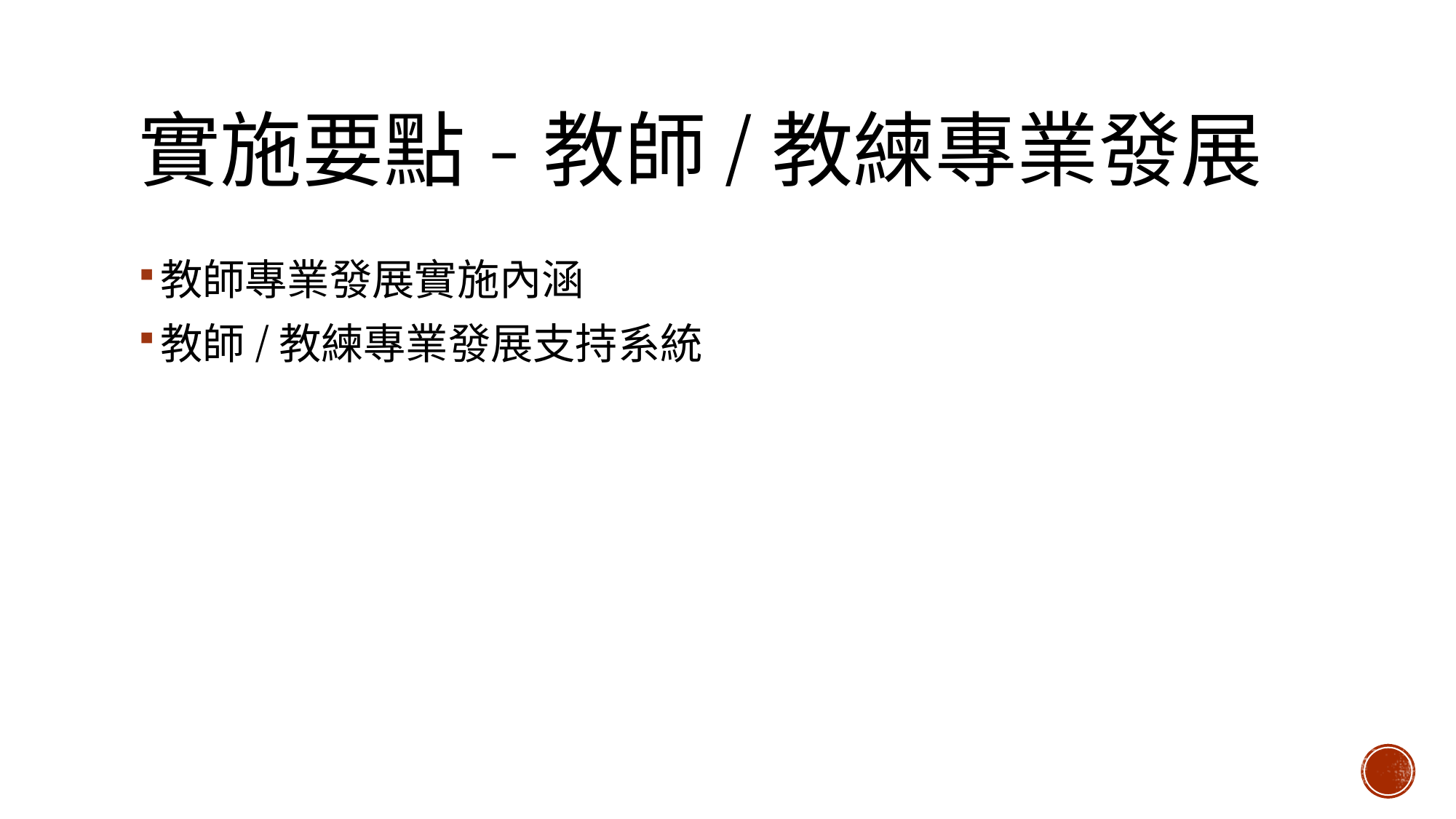

# 實施要點-教師/教練專業發展
教師專業發展實施內涵
教師/教練專業發展支持系統